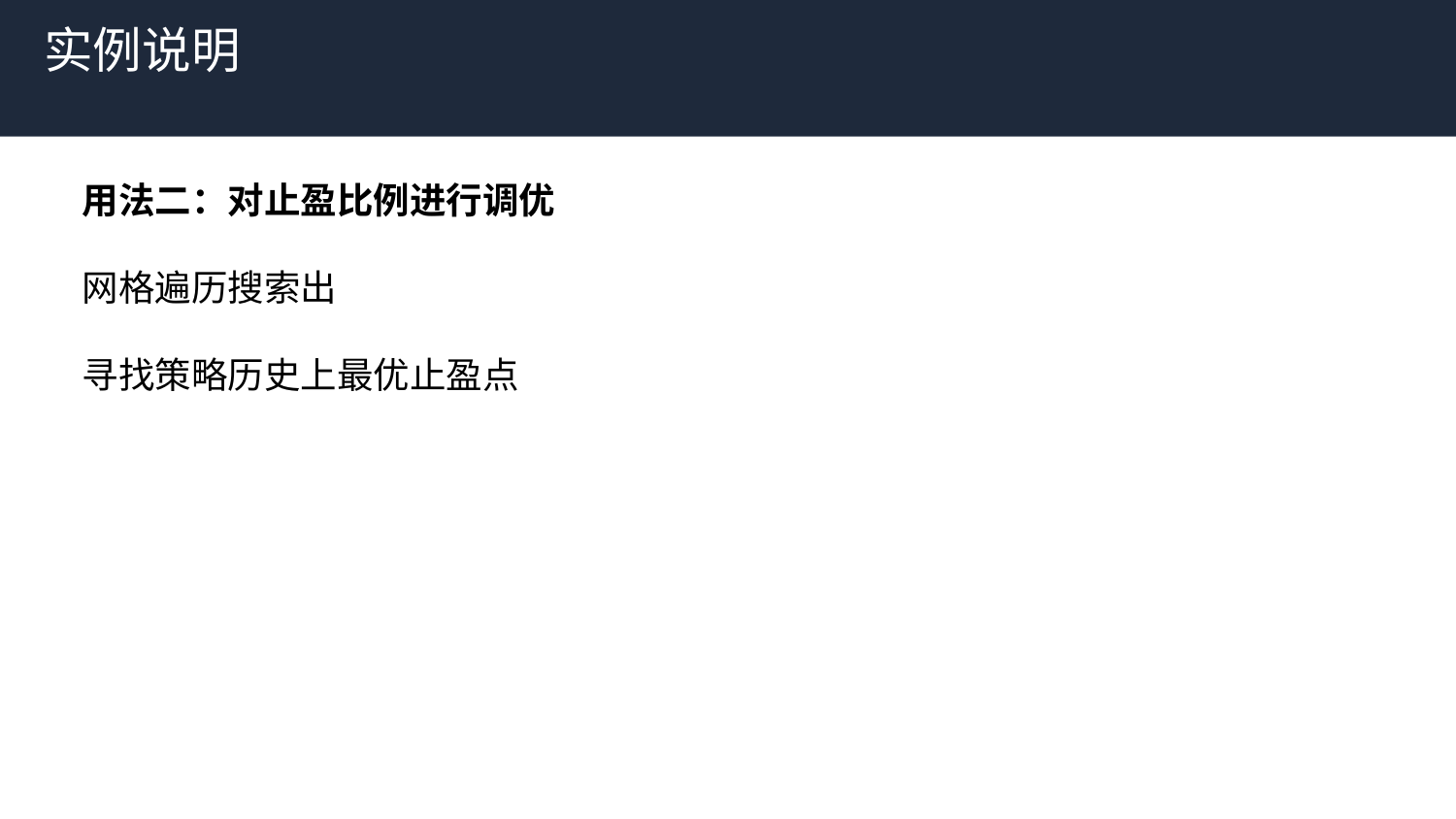

实例说明
用法二：对止盈比例进行调优

网格遍历搜索出

寻找策略历史上最优止盈点